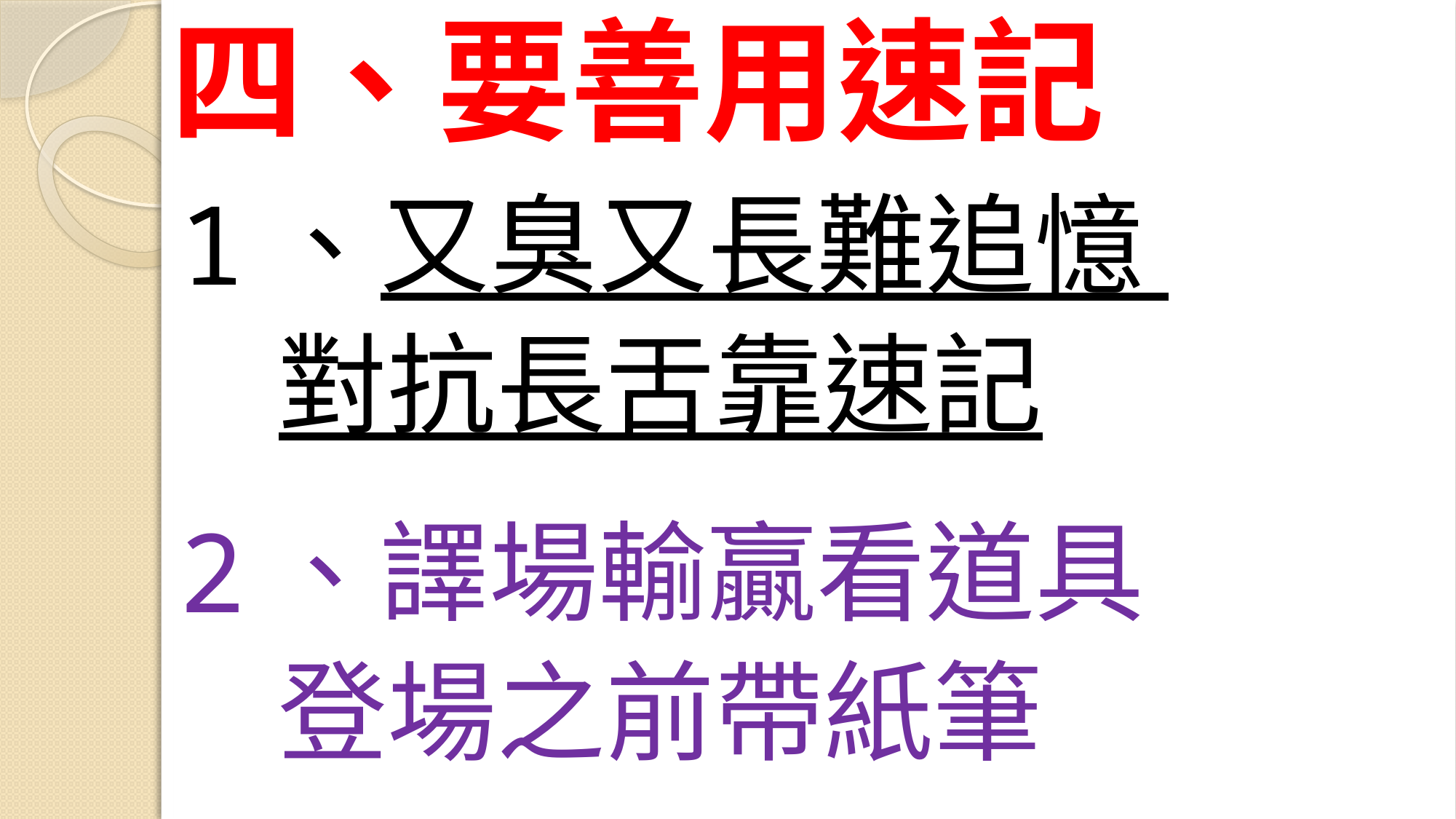

# 四、要善用速記

1、又臭又長難追憶
   對抗長舌靠速記

2、譯場輸贏看道具
   登場之前帶紙筆